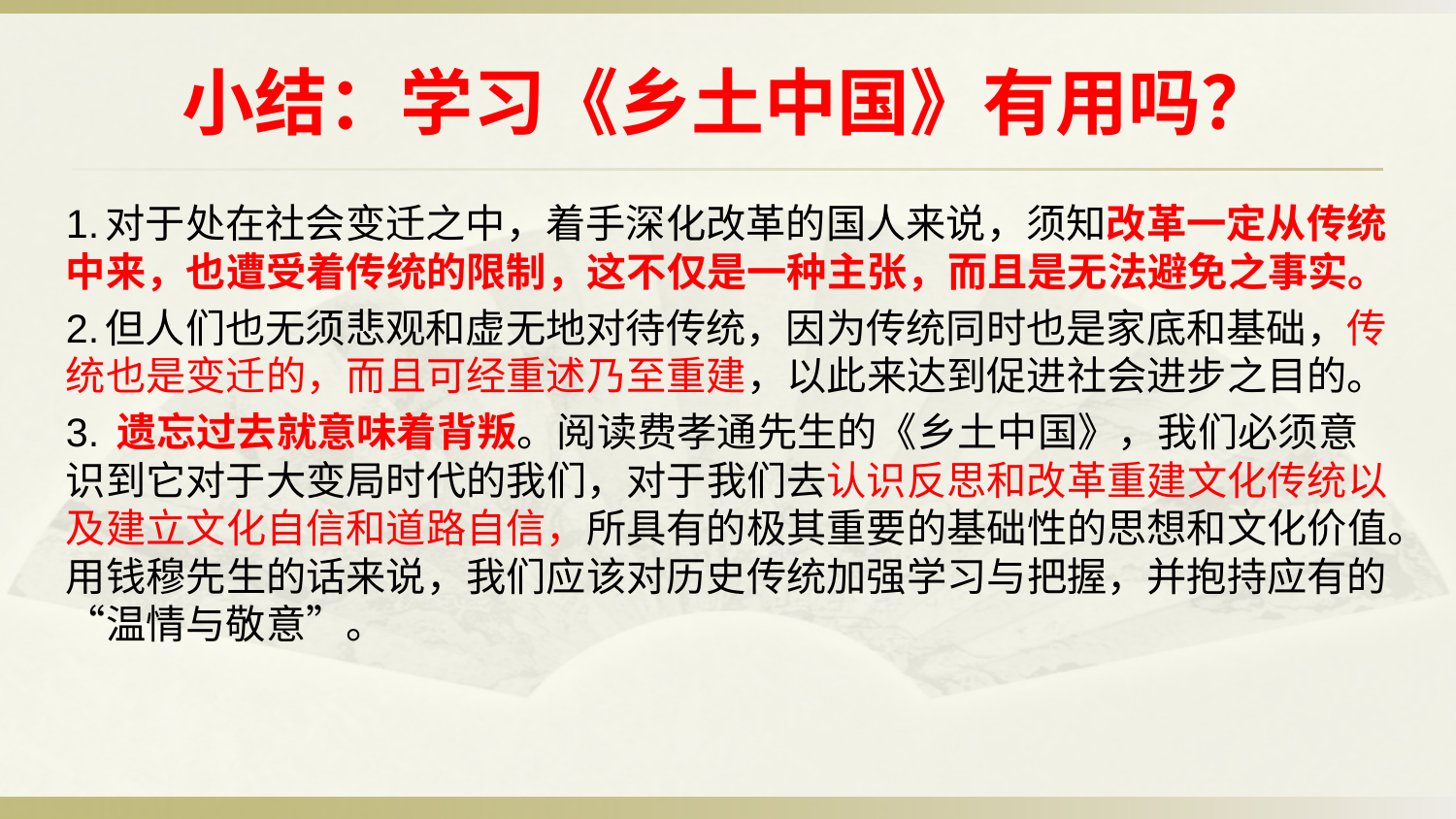

# 小结：学习《乡土中国》有用吗？
1.对于处在社会变迁之中，着手深化改革的国人来说，须知改革一定从传统中来，也遭受着传统的限制，这不仅是一种主张，而且是无法避免之事实。
2.但人们也无须悲观和虚无地对待传统，因为传统同时也是家底和基础，传统也是变迁的，而且可经重述乃至重建，以此来达到促进社会进步之目的。
3. 遗忘过去就意味着背叛。阅读费孝通先生的《乡土中国》，我们必须意识到它对于大变局时代的我们，对于我们去认识反思和改革重建文化传统以及建立文化自信和道路自信，所具有的极其重要的基础性的思想和文化价值。用钱穆先生的话来说，我们应该对历史传统加强学习与把握，并抱持应有的“温情与敬意”。